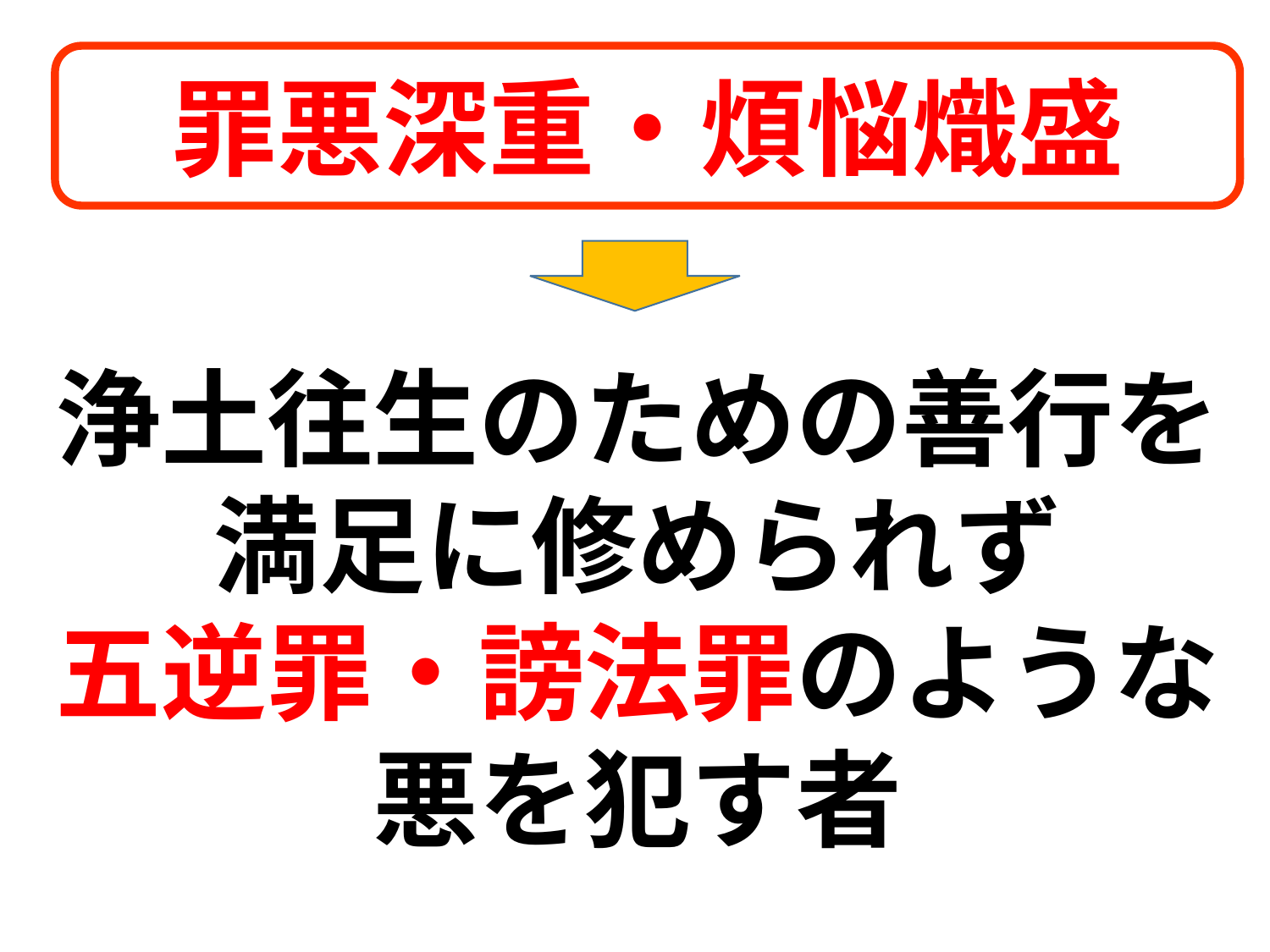

罪悪深重・煩悩熾盛

浄土往生のための善行を満足に修められず
五逆罪・謗法罪のような悪を犯す者